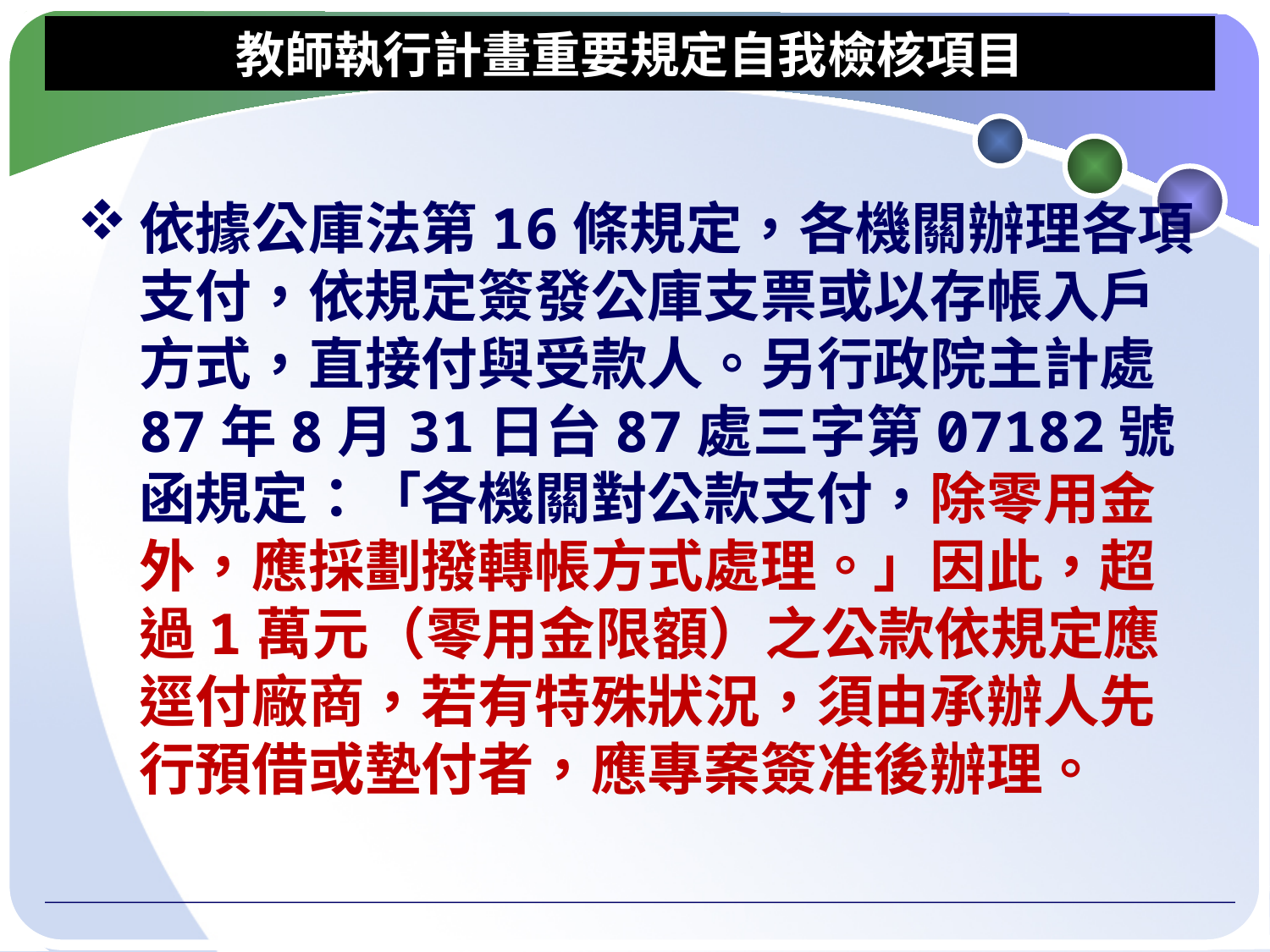

# 教師執行計畫重要規定自我檢核項目
依據公庫法第16條規定，各機關辦理各項支付，依規定簽發公庫支票或以存帳入戶方式，直接付與受款人。另行政院主計處87年8月31日台87處三字第07182號函規定：「各機關對公款支付，除零用金外，應採劃撥轉帳方式處理。」因此，超過1萬元（零用金限額）之公款依規定應逕付廠商，若有特殊狀況，須由承辦人先行預借或墊付者，應專案簽准後辦理。